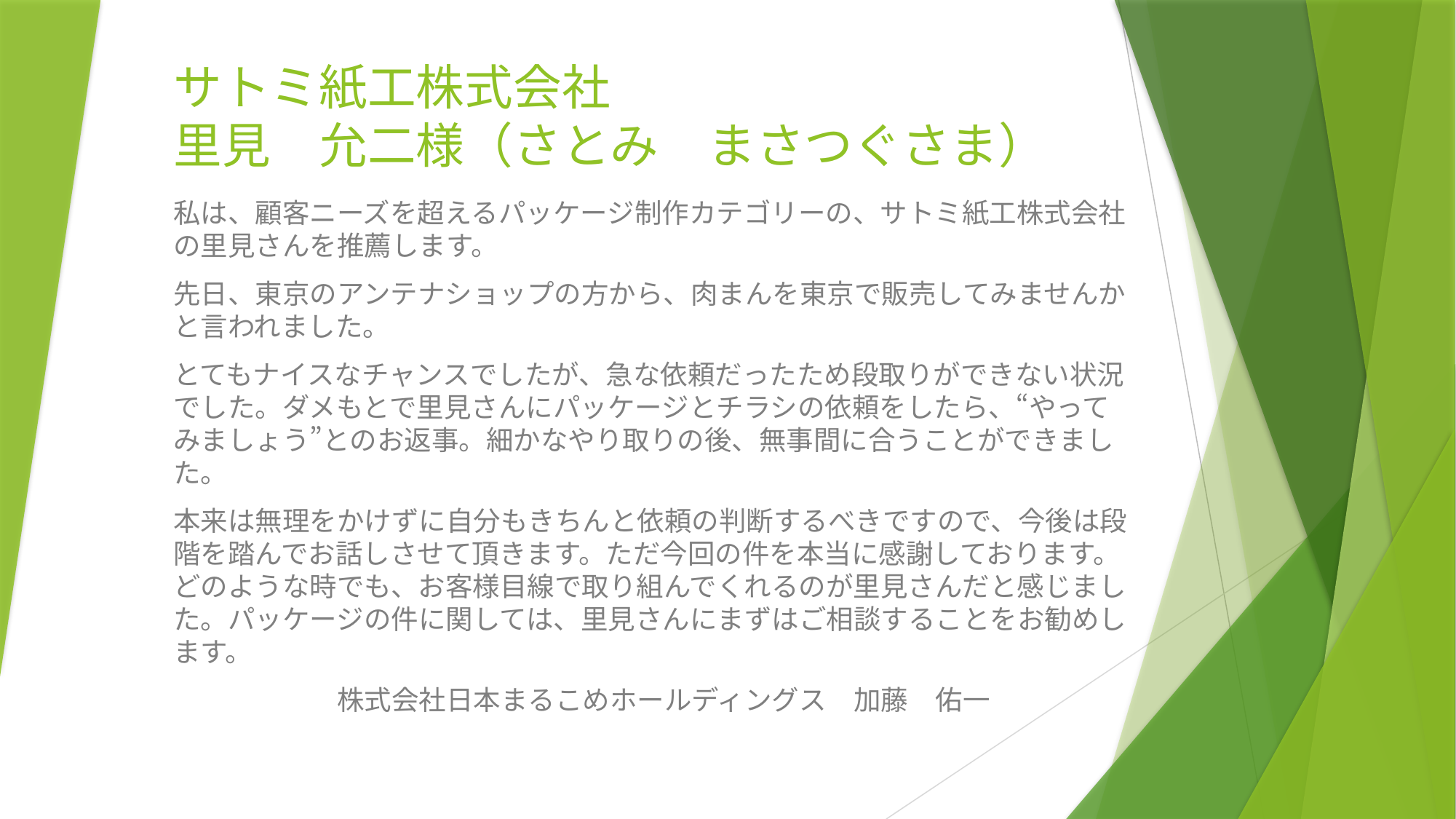

# サトミ紙工株式会社 里見　允二様（さとみ　まさつぐさま）
私は、顧客ニーズを超えるパッケージ制作カテゴリーの、サトミ紙工株式会社の里見さんを推薦します。
先日、東京のアンテナショップの方から、肉まんを東京で販売してみませんかと言われました。
とてもナイスなチャンスでしたが、急な依頼だったため段取りができない状況でした。ダメもとで里見さんにパッケージとチラシの依頼をしたら、“やってみましょう”とのお返事。細かなやり取りの後、無事間に合うことができました。
本来は無理をかけずに自分もきちんと依頼の判断するべきですので、今後は段階を踏んでお話しさせて頂きます。ただ今回の件を本当に感謝しております。どのような時でも、お客様目線で取り組んでくれるのが里見さんだと感じました。パッケージの件に関しては、里見さんにまずはご相談することをお勧めします。
　　　　　　株式会社日本まるこめホールディングス　加藤　佑一